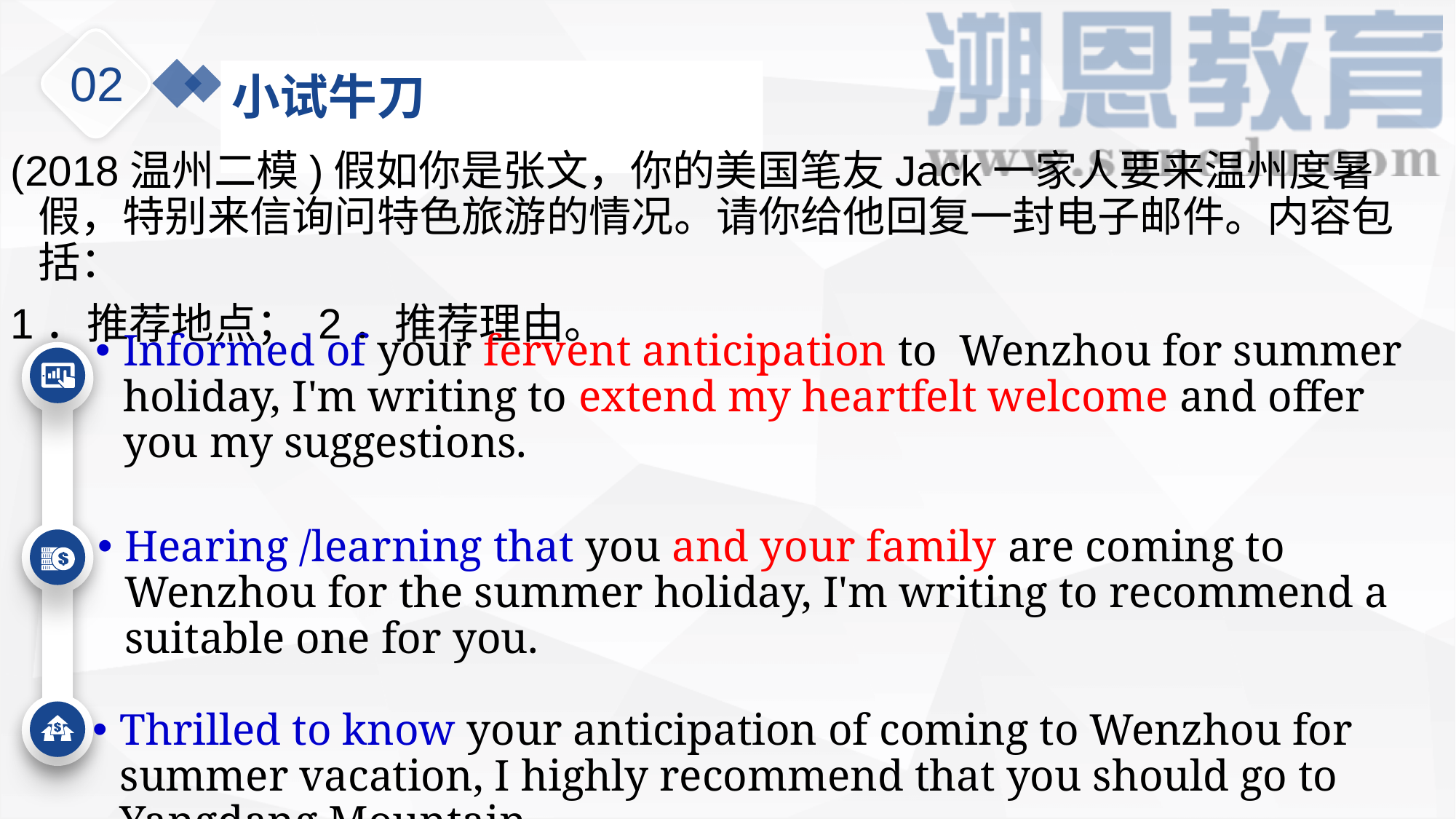

02
小试牛刀

We provide the best way to  your business.

(2018温州二模)假如你是张文，你的美国笔友Jack一家人要来温州度暑假，特别来信询问特色旅游的情况。请你给他回复一封电子邮件。内容包括：
1．推荐地点； 2．推荐理由。
Informed of your fervent anticipation to  Wenzhou for summer holiday, I'm writing to extend my heartfelt welcome and offer you my suggestions.

Hearing /learning that you and your family are coming to Wenzhou for the summer holiday, I'm writing to recommend a suitable one for you.
Thrilled to know your anticipation of coming to Wenzhou for summer vacation, I highly recommend that you should go to Yangdang Mountain.